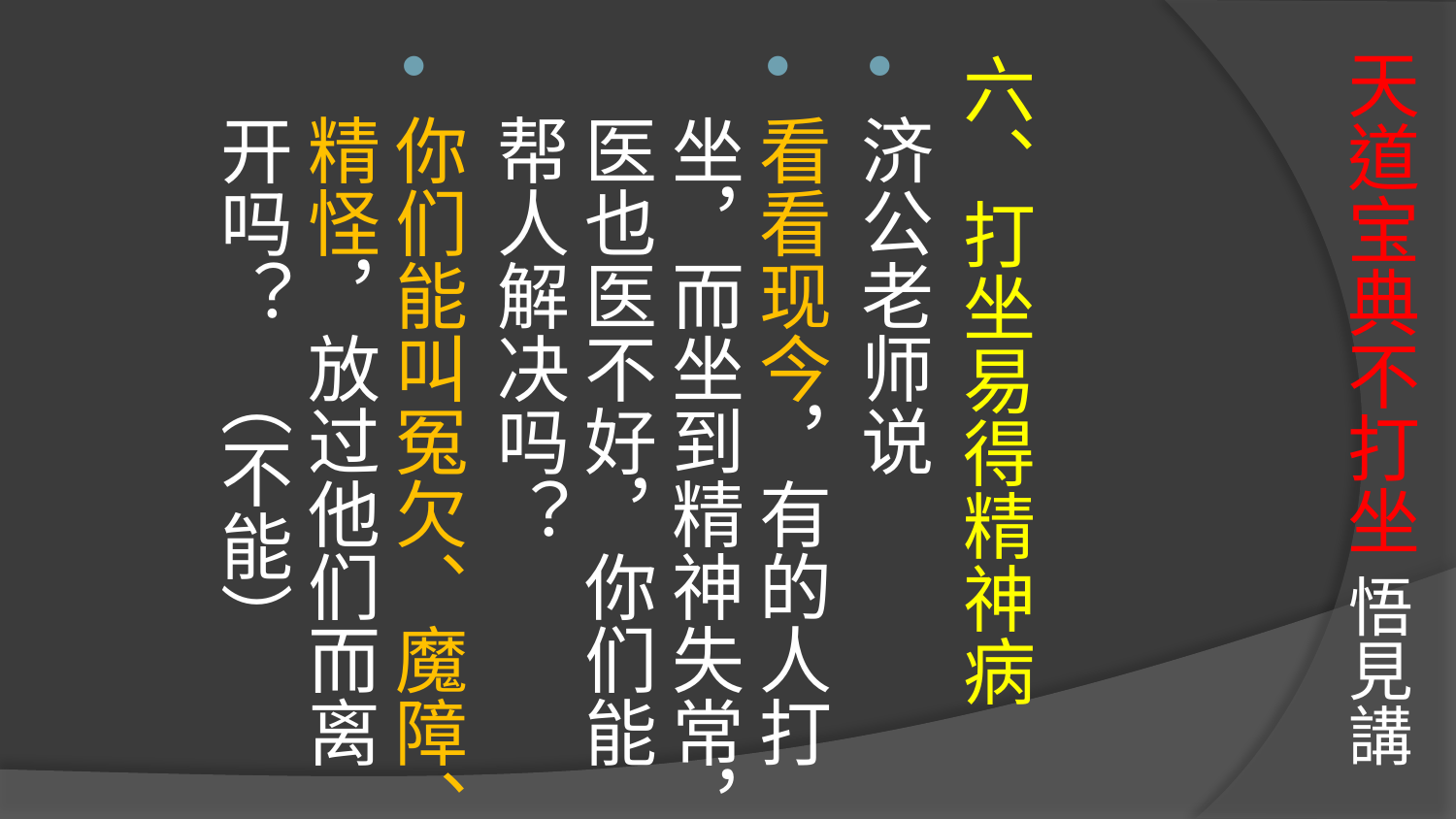

# 天道宝典不打坐 悟見講
六、打坐易得精神病
济公老师说
看看现今，有的人打坐，而坐到精神失常，医也医不好，你们能帮人解决吗？
你们能叫冤欠、魔障、精怪，放过他们而离开吗？  （不能）